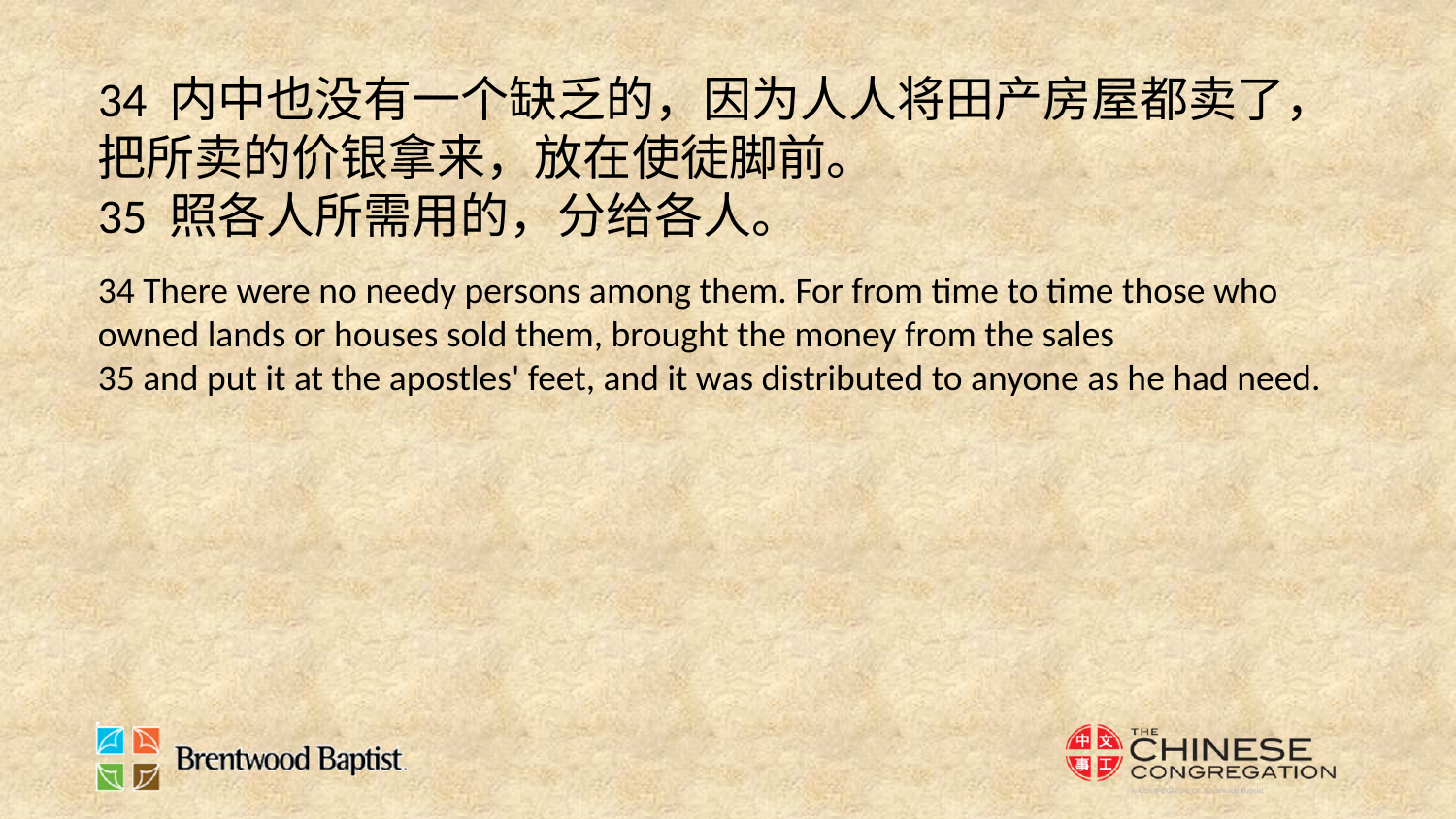

34 内中也没有一个缺乏的，因为人人将田产房屋都卖了，把所卖的价银拿来，放在使徒脚前。
35 照各人所需用的，分给各人。

34 There were no needy persons among them. For from time to time those who owned lands or houses sold them, brought the money from the sales
35 and put it at the apostles' feet, and it was distributed to anyone as he had need.